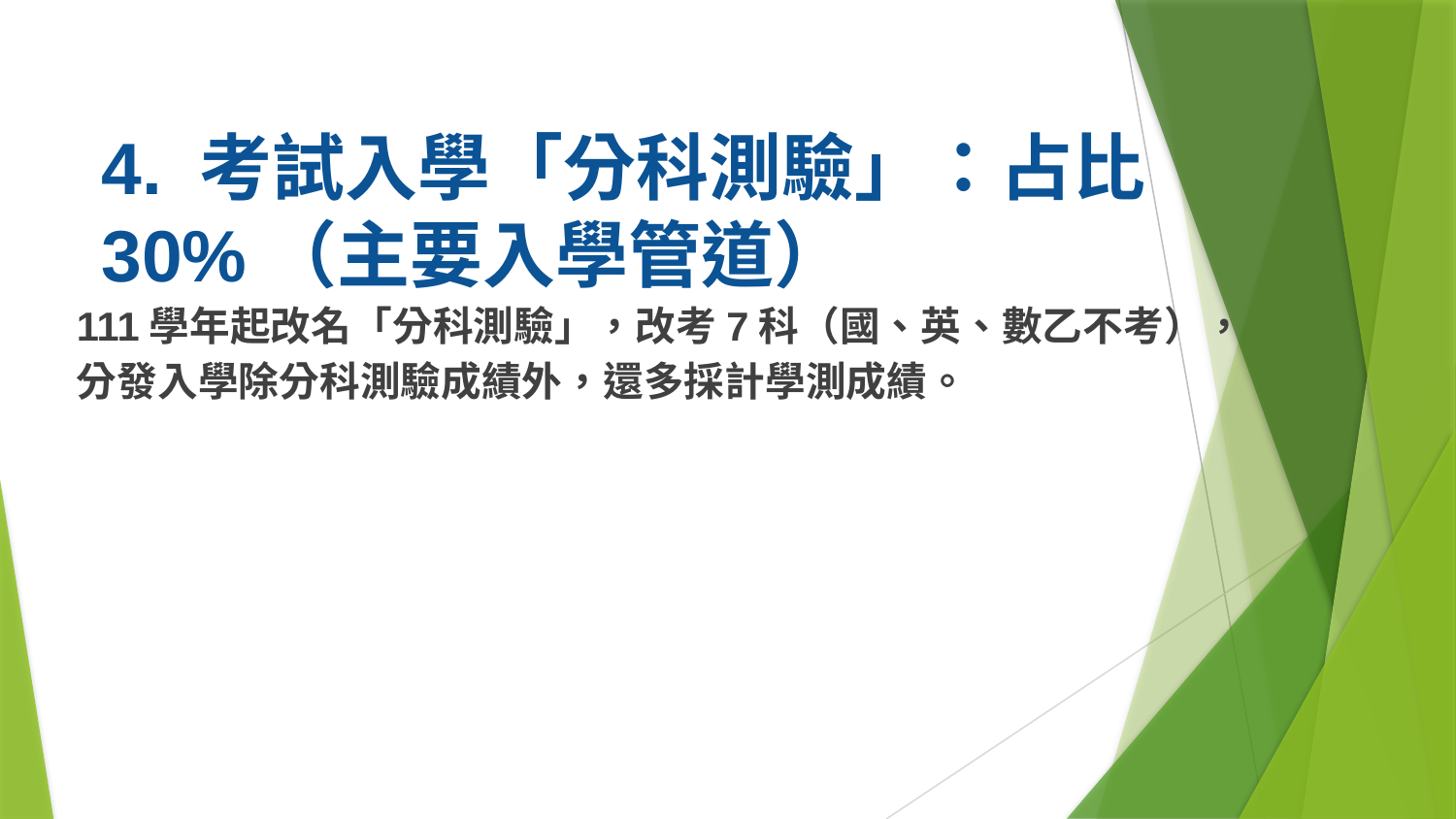

# 4. 考試入學「分科測驗」：占比30%（主要入學管道）

111學年起改名「分科測驗」，改考7科（國、英、數乙不考），分發入學除分科測驗成績外，還多採計學測成績。